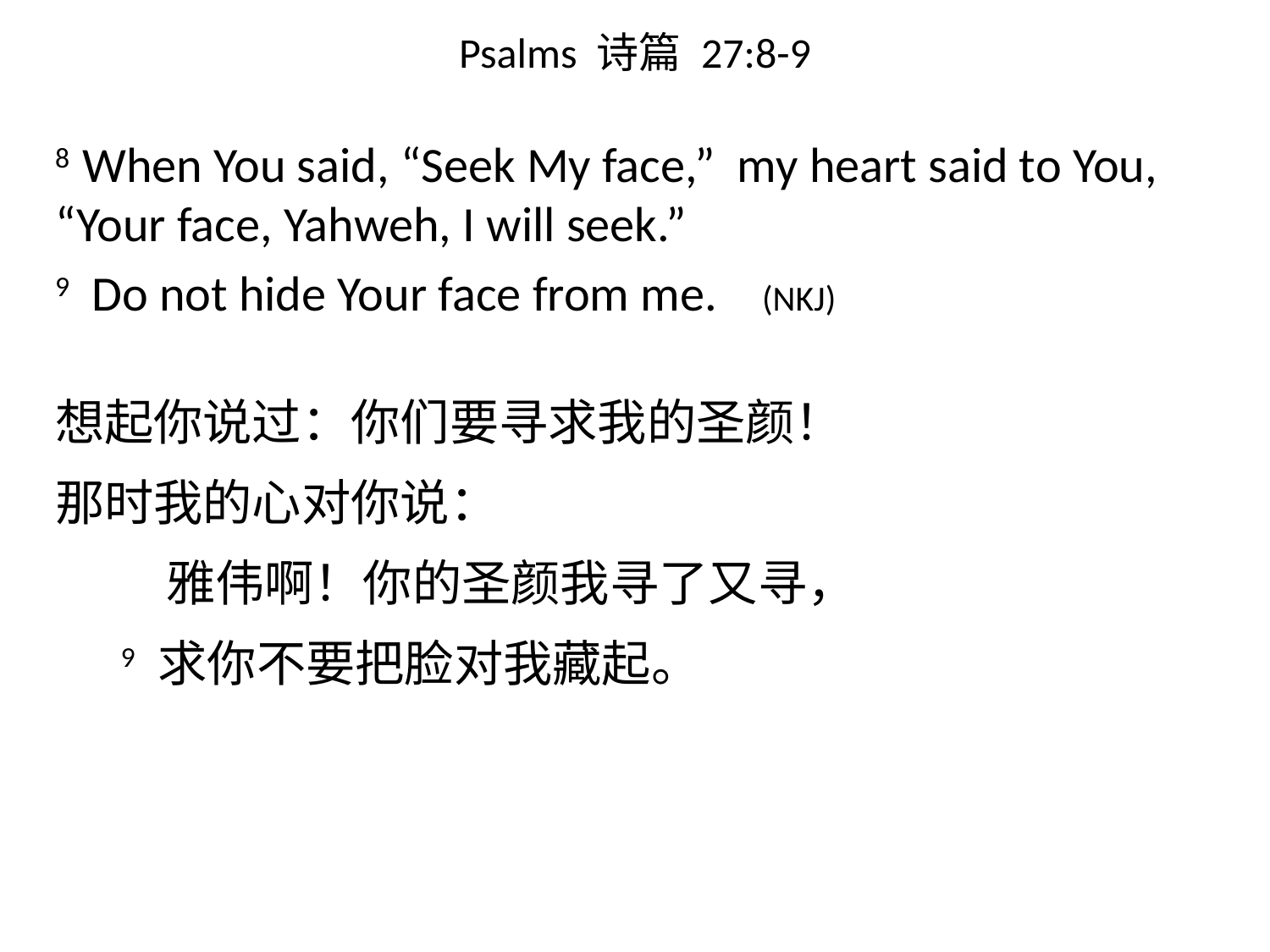

# Psalms 诗篇 27:8-9
8  When You said, “Seek My face,”  my heart said to You, 	“Your face, Yahweh, I will seek.”
9  Do not hide Your face from me.    (NKJ)

想起你说过：你们要寻求我的圣颜！
那时我的心对你说：
         雅伟啊！你的圣颜我寻了又寻，
          9 求你不要把脸对我藏起。